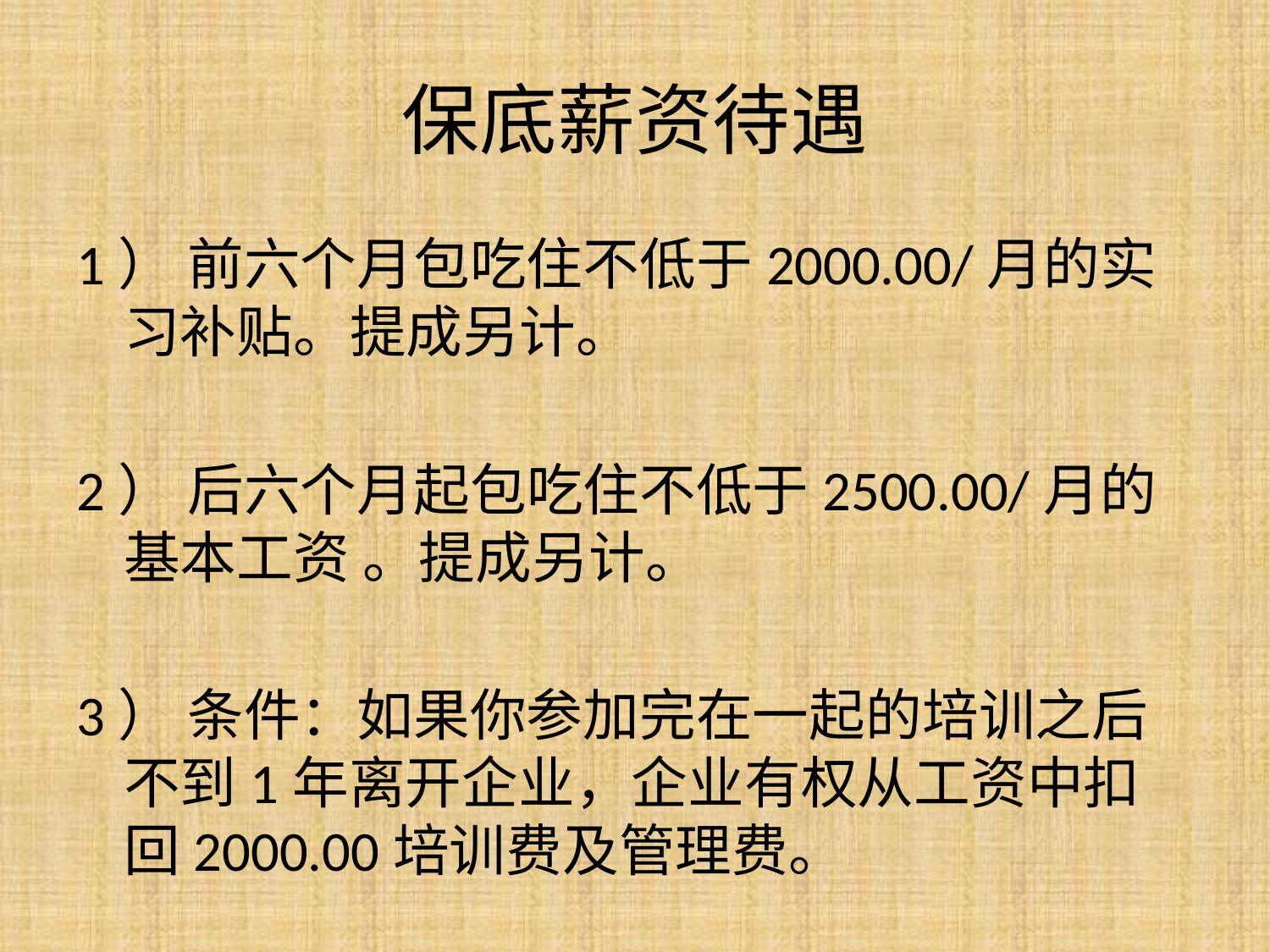

# 保底薪资待遇
1） 前六个月包吃住不低于2000.00/月的实习补贴。提成另计。

2） 后六个月起包吃住不低于2500.00/月的基本工资 。提成另计。

3） 条件：如果你参加完在一起的培训之后不到1年离开企业，企业有权从工资中扣回2000.00培训费及管理费。